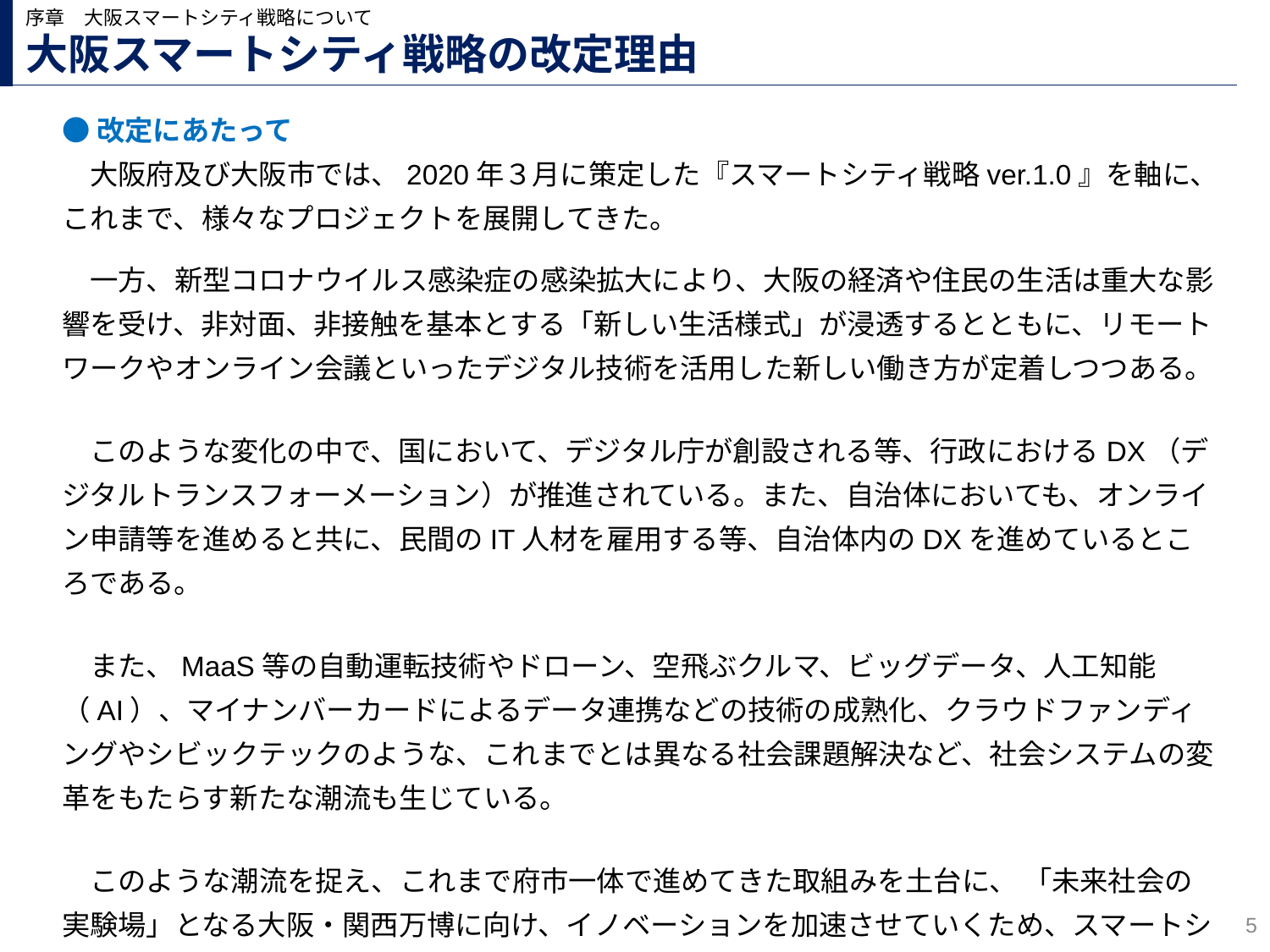

序章　大阪スマートシティ戦略について
# 大阪スマートシティ戦略の改定理由
●改定にあたって
　大阪府及び大阪市では、2020年３月に策定した『スマートシティ戦略ver.1.0』を軸に、これまで、様々なプロジェクトを展開してきた。
　一方、新型コロナウイルス感染症の感染拡大により、大阪の経済や住民の生活は重大な影響を受け、非対面、非接触を基本とする「新しい生活様式」が浸透するとともに、リモートワークやオンライン会議といったデジタル技術を活用した新しい働き方が定着しつつある。
　このような変化の中で、国において、デジタル庁が創設される等、行政におけるDX（デジタルトランスフォーメーション）が推進されている。また、自治体においても、オンライン申請等を進めると共に、民間のIT人材を雇用する等、自治体内のDXを進めているところである。
　また、MaaS等の自動運転技術やドローン、空飛ぶクルマ、ビッグデータ、人工知能（AI）、マイナンバーカードによるデータ連携などの技術の成熟化、クラウドファンディングやシビックテックのような、これまでとは異なる社会課題解決など、社会システムの変革をもたらす新たな潮流も生じている。
　このような潮流を捉え、これまで府市一体で進めてきた取組みを土台に、 「未来社会の実験場」となる大阪・関西万博に向け、イノベーションを加速させていくため、スマートシティ戦略の改定を行う。
5